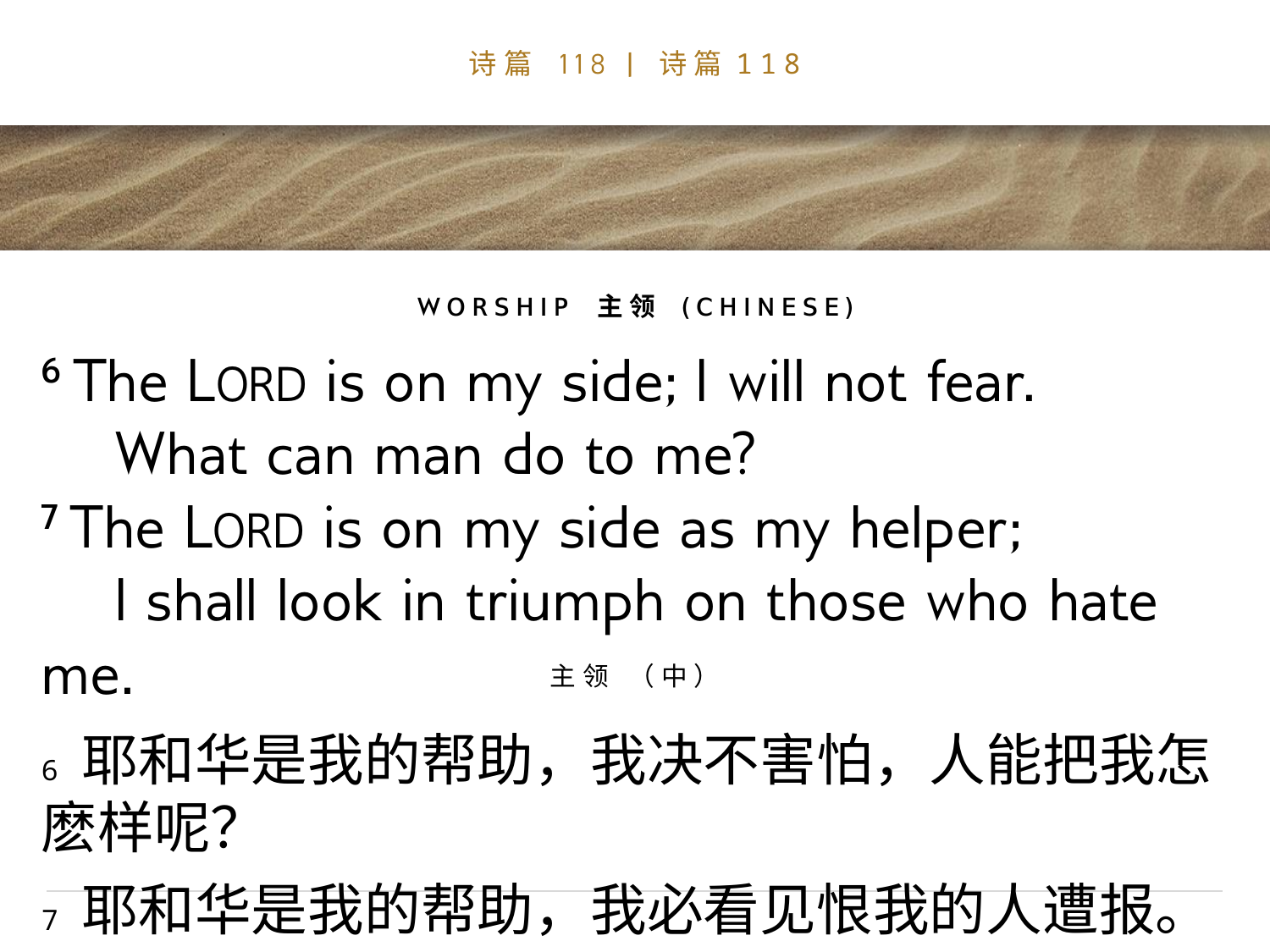

# 诗篇 118 | 诗篇118
WORSHIP 主领 (CHINESE)
6 The LORD is on my side; I will not fear.
    What can man do to me?
7 The LORD is on my side as my helper;
    I shall look in triumph on those who hate me.

主领 （中）
6 耶和华是我的帮助，我决不害怕，人能把我怎麽样呢？
7 耶和华是我的帮助，我必看见恨我的人遭报。